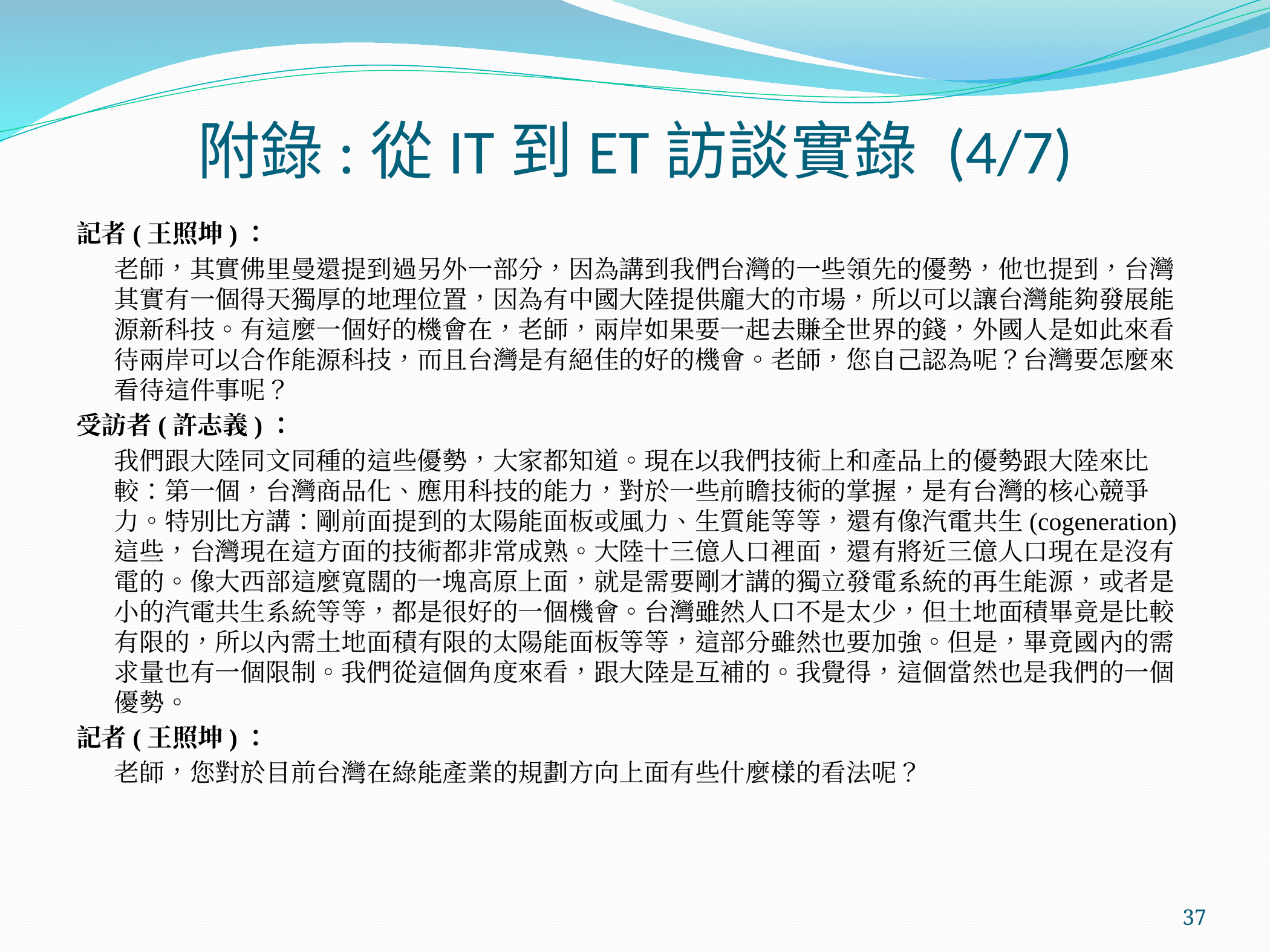

# 附錄:從IT到ET訪談實錄 (4/7)

記者(王照坤)：
	老師，其實佛里曼還提到過另外一部分，因為講到我們台灣的一些領先的優勢，他也提到，台灣其實有一個得天獨厚的地理位置，因為有中國大陸提供龐大的市場，所以可以讓台灣能夠發展能源新科技。有這麼一個好的機會在，老師，兩岸如果要一起去賺全世界的錢，外國人是如此來看待兩岸可以合作能源科技，而且台灣是有絕佳的好的機會。老師，您自己認為呢？台灣要怎麼來看待這件事呢？
受訪者(許志義)：
	我們跟大陸同文同種的這些優勢，大家都知道。現在以我們技術上和產品上的優勢跟大陸來比較：第一個，台灣商品化、應用科技的能力，對於一些前瞻技術的掌握，是有台灣的核心競爭力。特別比方講：剛前面提到的太陽能面板或風力、生質能等等，還有像汽電共生(cogeneration)這些，台灣現在這方面的技術都非常成熟。大陸十三億人口裡面，還有將近三億人口現在是沒有電的。像大西部這麼寬闊的一塊高原上面，就是需要剛才講的獨立發電系統的再生能源，或者是小的汽電共生系統等等，都是很好的一個機會。台灣雖然人口不是太少，但土地面積畢竟是比較有限的，所以內需土地面積有限的太陽能面板等等，這部分雖然也要加強。但是，畢竟國內的需求量也有一個限制。我們從這個角度來看，跟大陸是互補的。我覺得，這個當然也是我們的一個優勢。
記者(王照坤)：
	老師，您對於目前台灣在綠能產業的規劃方向上面有些什麼樣的看法呢？

37